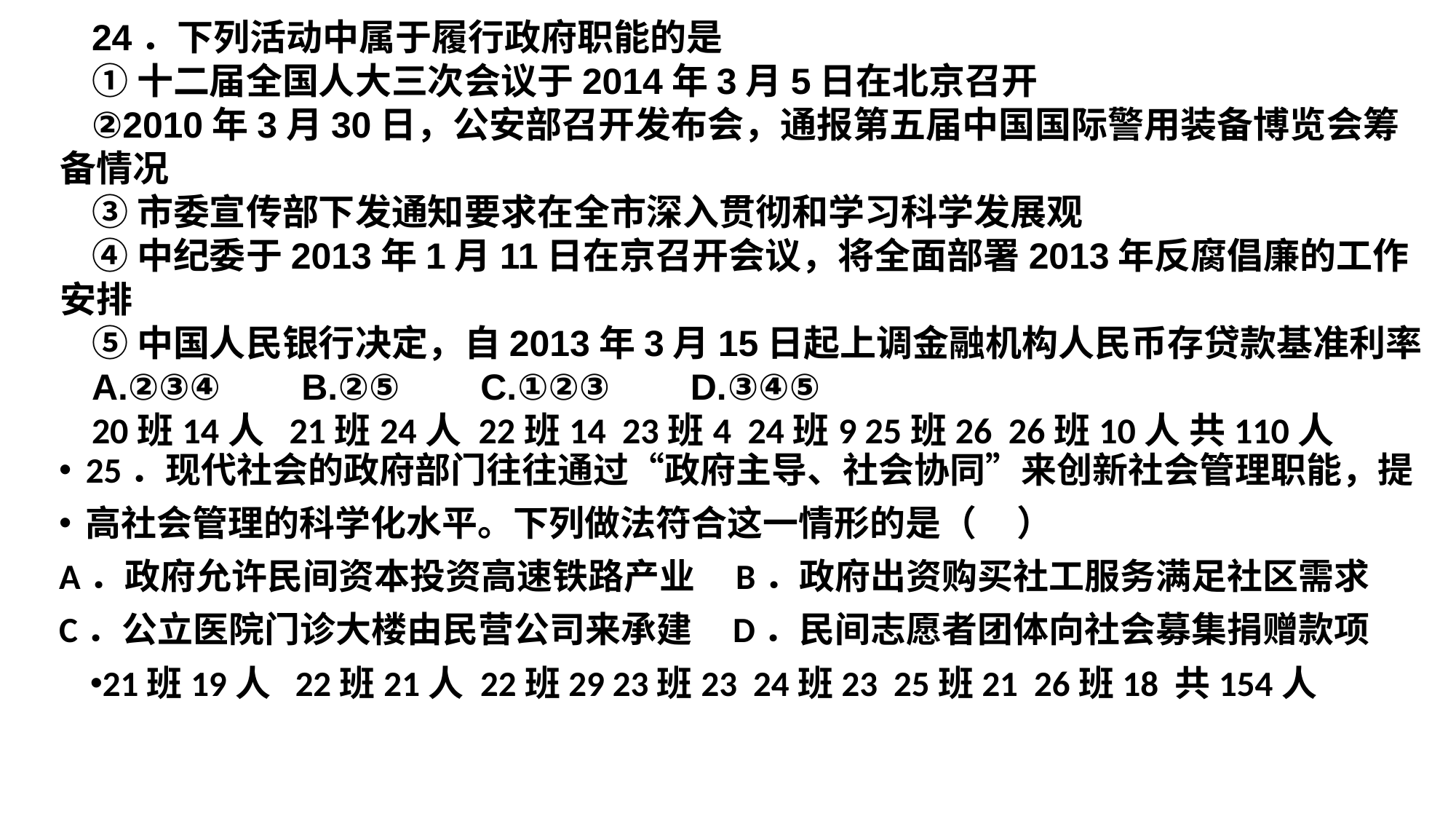

24．下列活动中属于履行政府职能的是
①十二届全国人大三次会议于2014年3月5日在北京召开
②2010年3月30日，公安部召开发布会，通报第五届中国国际警用装备博览会筹备情况
③市委宣传部下发通知要求在全市深入贯彻和学习科学发展观
④中纪委于2013年1月11日在京召开会议，将全面部署2013年反腐倡廉的工作安排
⑤中国人民银行决定，自2013年3月15日起上调金融机构人民币存贷款基准利率
A.②③④        B.②⑤        C.①②③        D.③④⑤
20班14人  21班24人 22班14  23班4  24班9 25班26  26班10人 共110人

25．现代社会的政府部门往往通过“政府主导、社会协同”来创新社会管理职能，提
高社会管理的科学化水平。下列做法符合这一情形的是（     ）
A．政府允许民间资本投资高速铁路产业    B．政府出资购买社工服务满足社区需求
C．公立医院门诊大楼由民营公司来承建    D．民间志愿者团体向社会募集捐赠款项
21班19人  22班21人 22班29 23班23  24班23  25班21  26班18 共154人